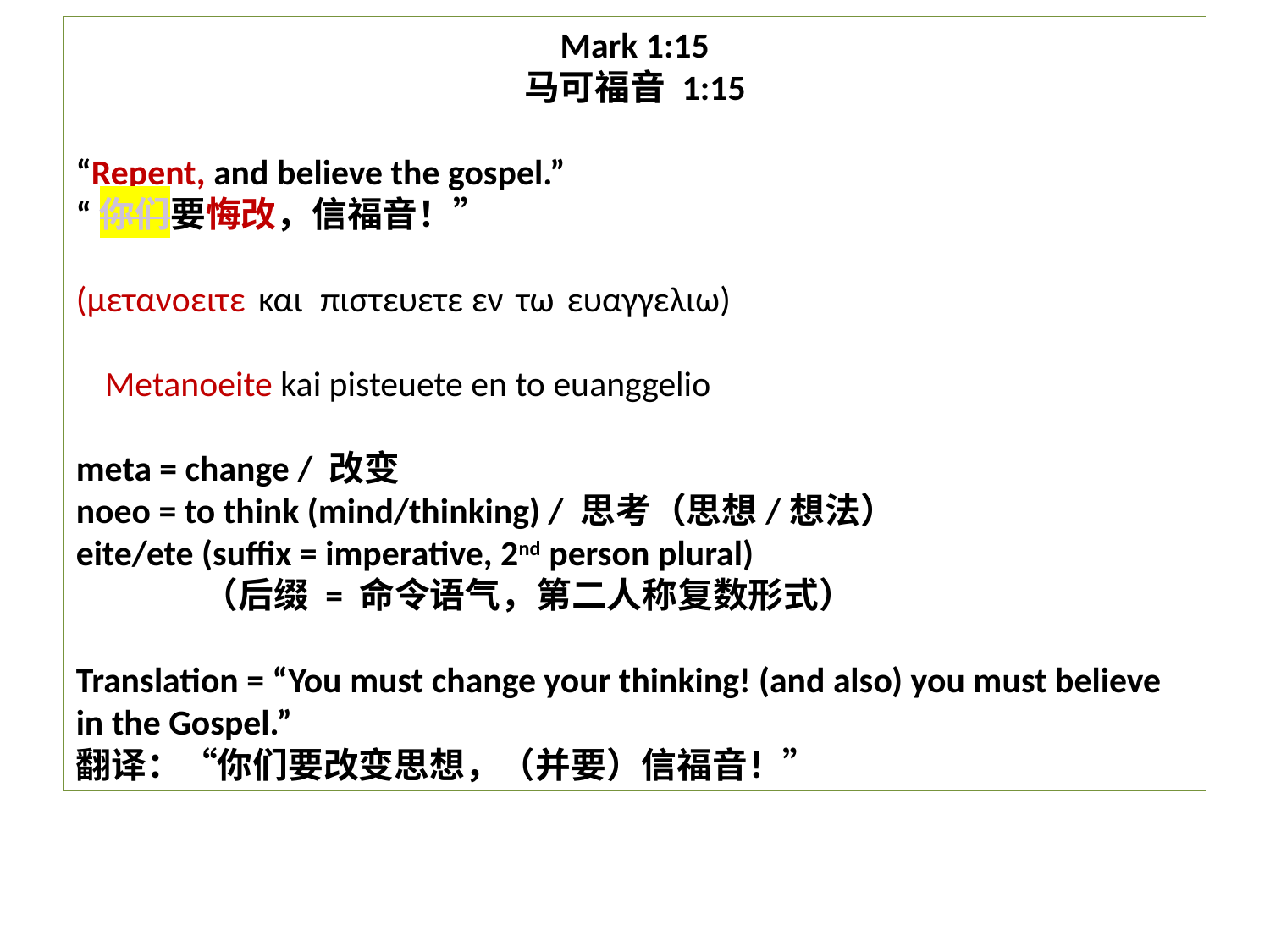

Mark 1:15
马可福音 1:15

“Repent, and believe the gospel.”
“你们要悔改，信福音！”

(μετανοειτε  και   πιστευετε εν  τω  ευαγγελιω)

    Metanoeite kai pisteuete en to euanggelio

meta = change / 改变
noeo = to think (mind/thinking) / 思考（思想/想法）
eite/ete (suffix = imperative, 2nd person plural)
	（后缀 = 命令语气，第二人称复数形式）

Translation = “You must change your thinking! (and also) you must believe in the Gospel.”
翻译：“你们要改变思想，（并要）信福音！”